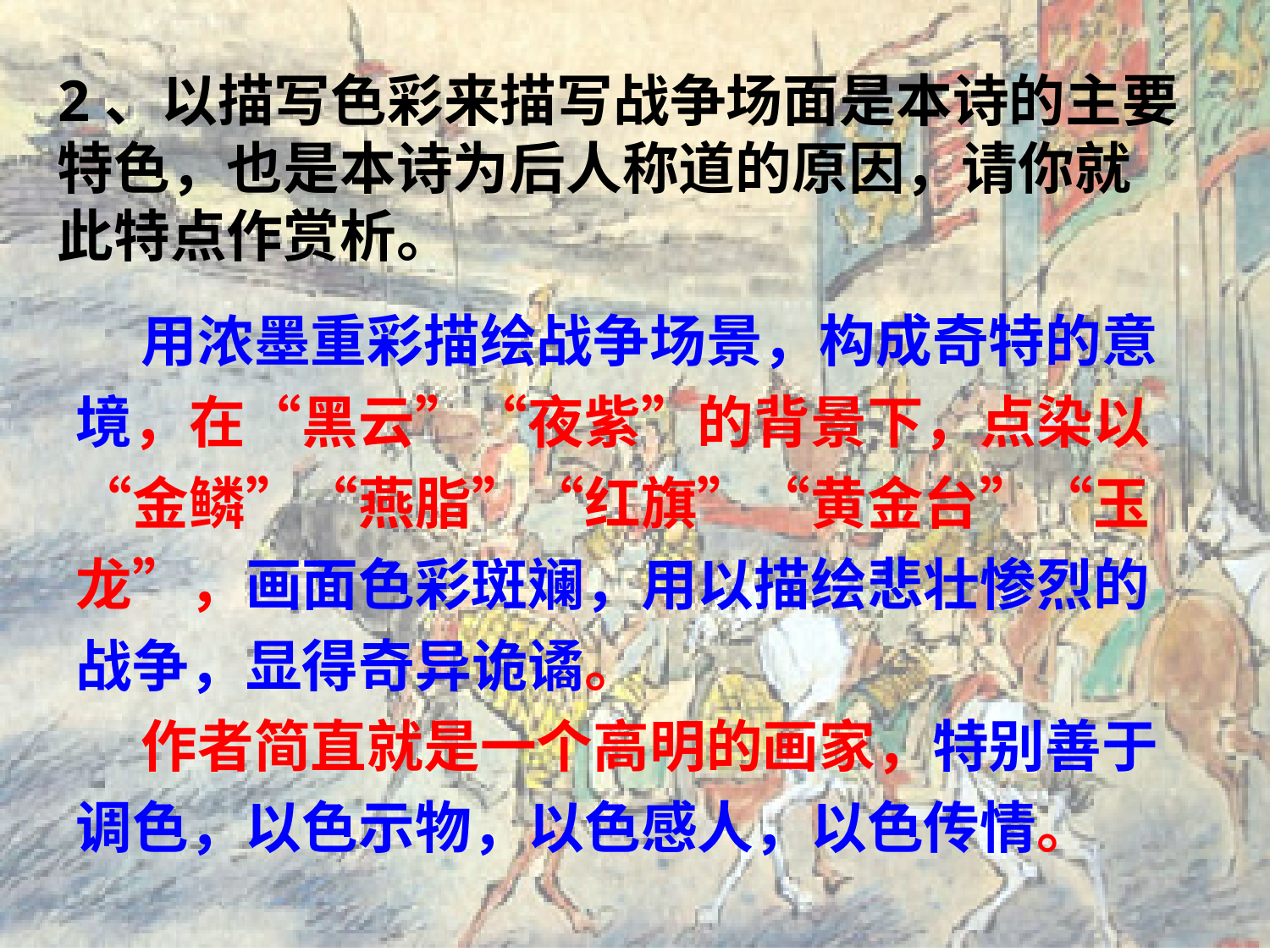

2、以描写色彩来描写战争场面是本诗的主要特色，也是本诗为后人称道的原因，请你就此特点作赏析。
    用浓墨重彩描绘战争场景，构成奇特的意境，在“黑云”“夜紫”的背景下，点染以“金鳞”“燕脂”“红旗”“黄金台”“玉龙”，画面色彩斑斓，用以描绘悲壮惨烈的战争，显得奇异诡谲。
    作者简直就是一个高明的画家，特别善于调色，以色示物，以色感人，以色传情。